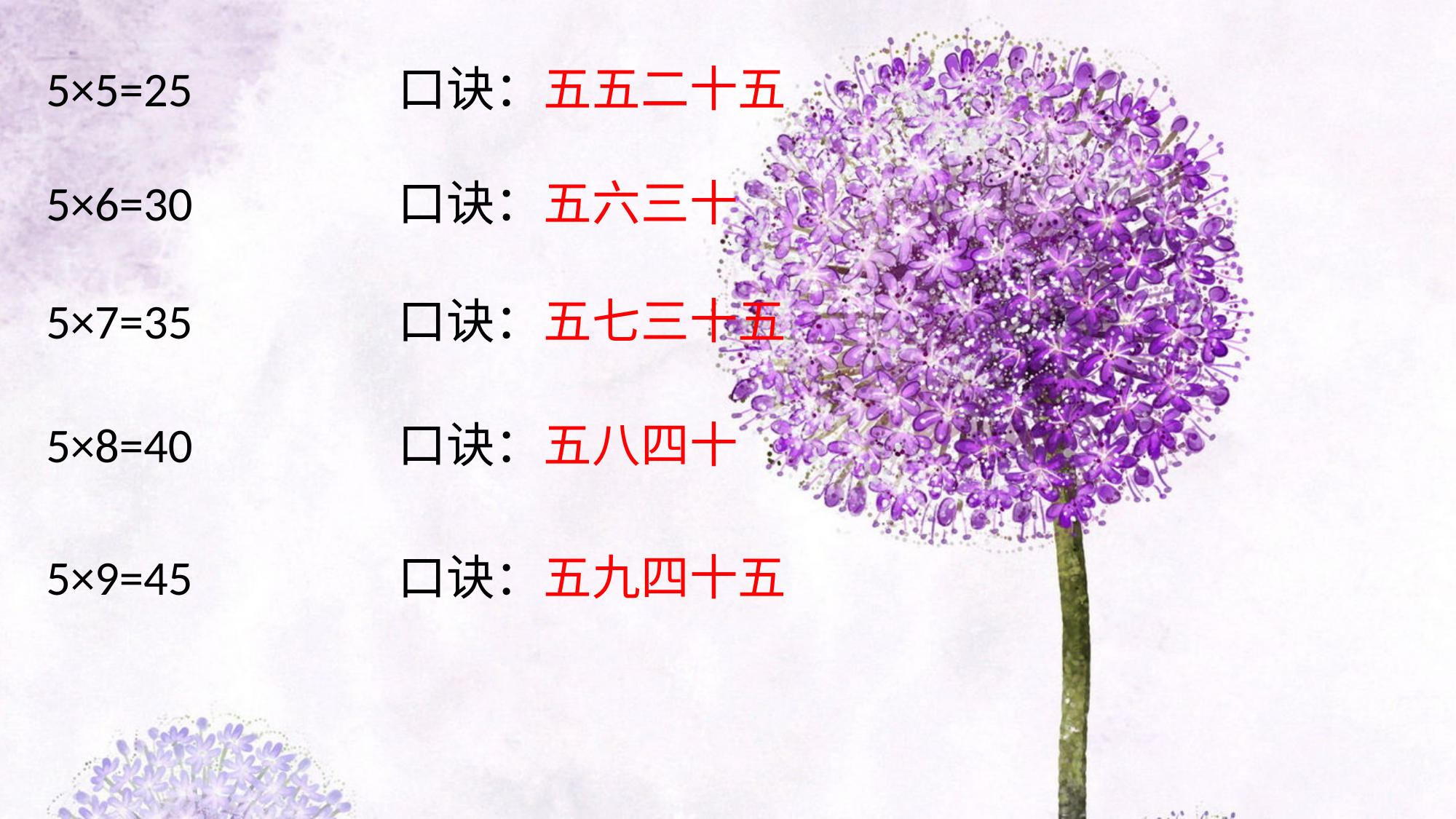

5×5=25
口诀：五五二十五
5×6=30
口诀：五六三十
5×7=35
口诀：五七三十五
5×8=40
口诀：五八四十
5×9=45
口诀：五九四十五